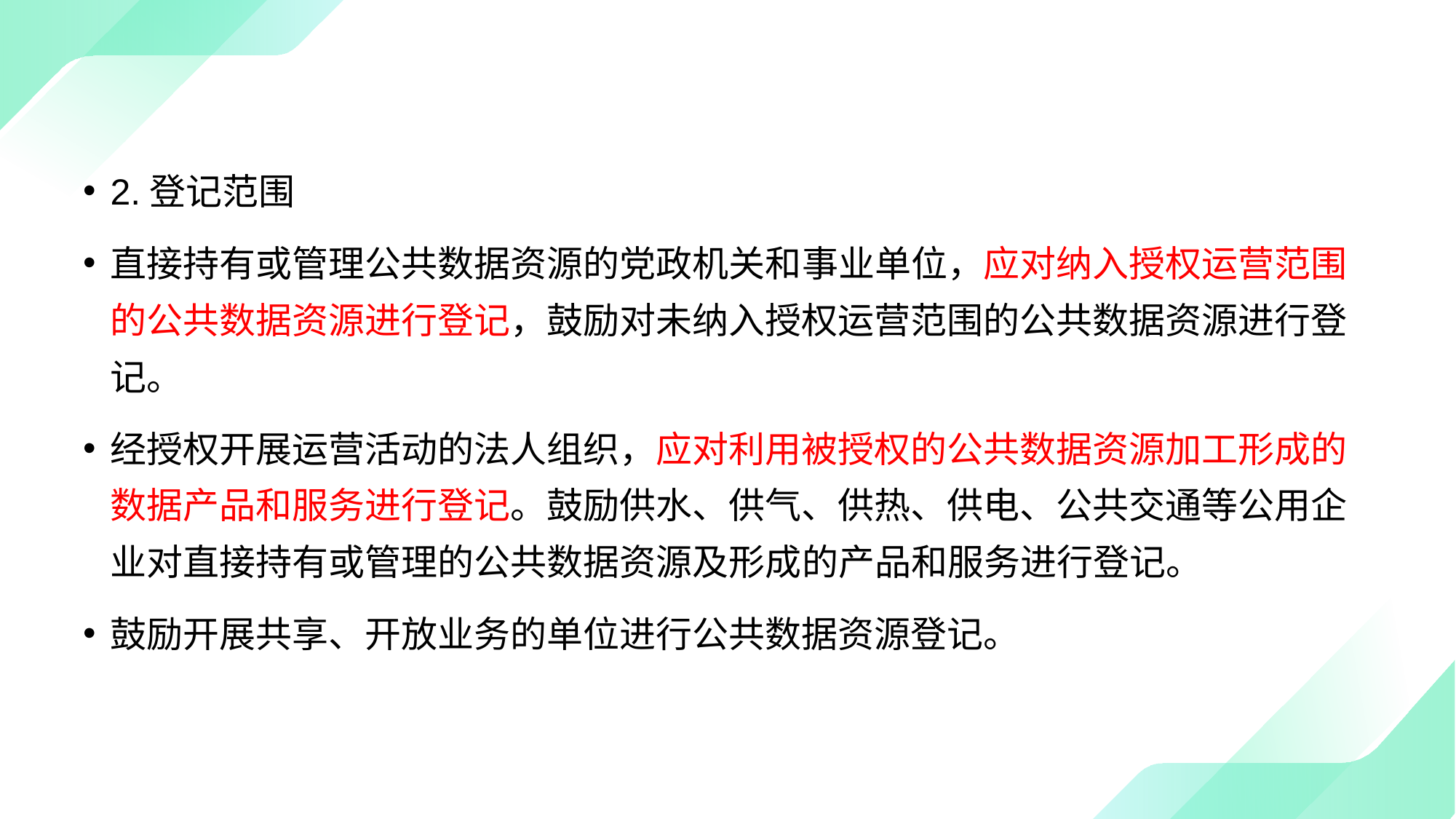

2.登记范围
直接持有或管理公共数据资源的党政机关和事业单位，应对纳入授权运营范围的公共数据资源进行登记，鼓励对未纳入授权运营范围的公共数据资源进行登记。
经授权开展运营活动的法人组织，应对利用被授权的公共数据资源加工形成的数据产品和服务进行登记。鼓励供水、供气、供热、供电、公共交通等公用企业对直接持有或管理的公共数据资源及形成的产品和服务进行登记。
鼓励开展共享、开放业务的单位进行公共数据资源登记。